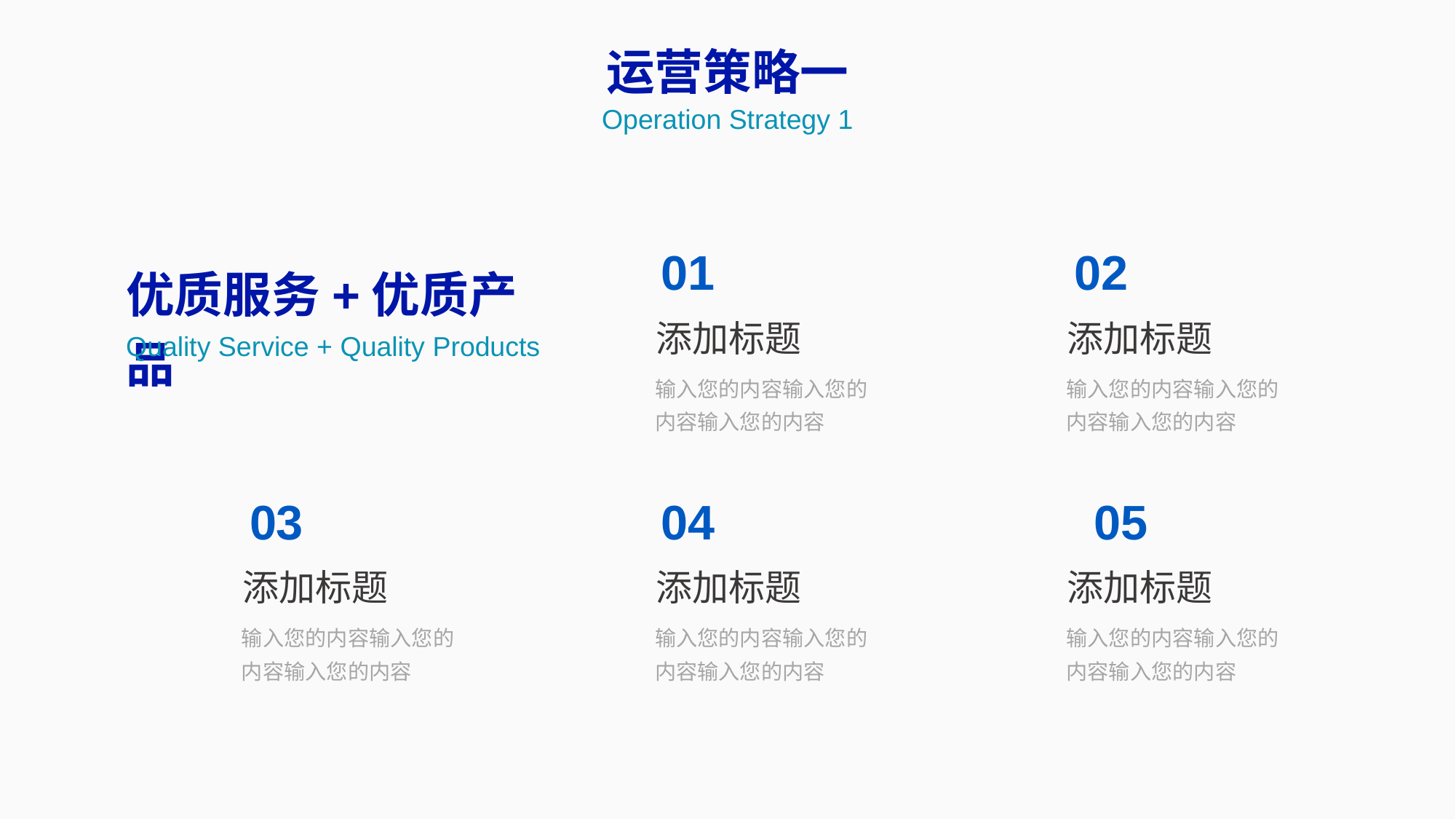

运营策略一
Operation Strategy 1
01
02
优质服务+优质产品

添加标题
添加标题
Quality Service + Quality Products
输入您的内容输入您的内容输入您的内容
输入您的内容输入您的内容输入您的内容
03
04
05

添加标题
添加标题
添加标题
输入您的内容输入您的内容输入您的内容
输入您的内容输入您的内容输入您的内容
输入您的内容输入您的内容输入您的内容